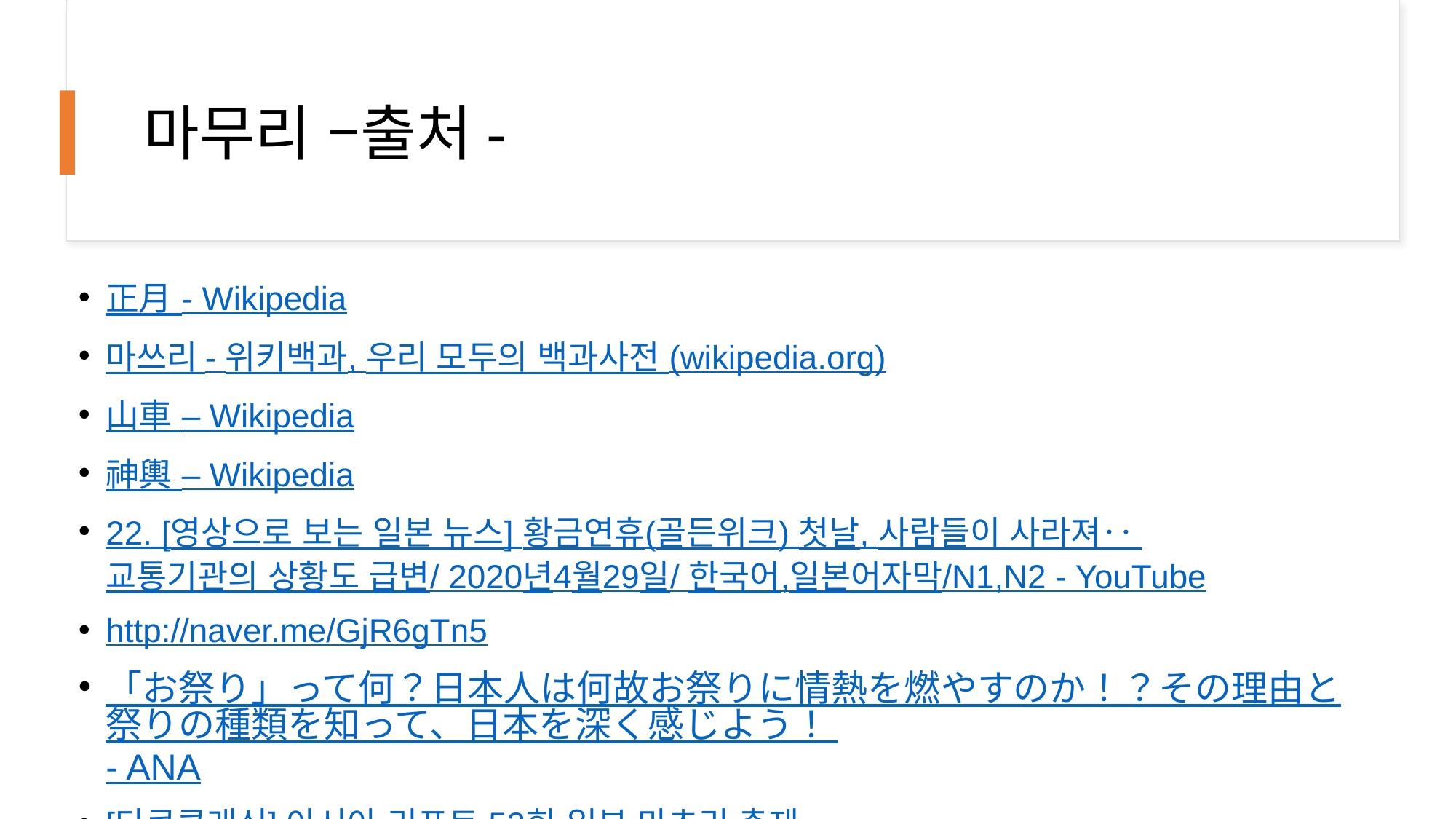

# 마무리 –출처-

正月 - Wikipedia
마쓰리 - 위키백과, 우리 모두의 백과사전 (wikipedia.org)
山車 – Wikipedia
神輿 – Wikipedia
22. [영상으로 보는 일본 뉴스] 황금연휴(골든위크) 첫날, 사람들이 사라져‥ 교통기관의 상황도 급변/ 2020년4월29일/ 한국어,일본어자막/N1,N2 - YouTube
http://naver.me/GjR6gTn5
「お祭り」って何？日本人は何故お祭りに情熱を燃やすのか！？その理由と祭りの種類を知って、日本を深く感じよう！ - ANA
[다큐클래식] 아시아 리포트 53회-일본 마츠리 축제 / Asia report #53-Matsuri, Japanese festival – YouTube